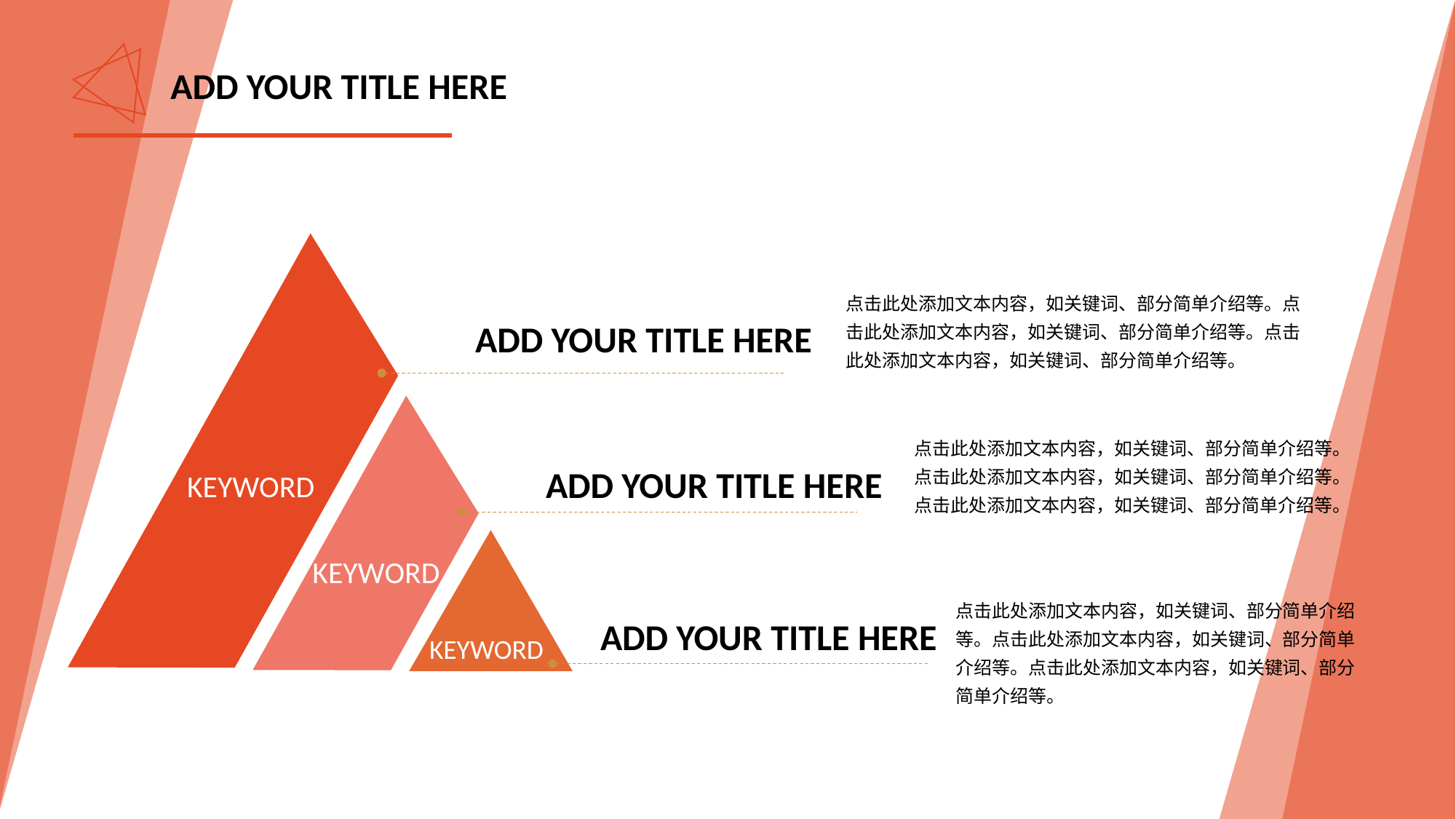

ADD YOUR TITLE HERE
点击此处添加文本内容，如关键词、部分简单介绍等。点击此处添加文本内容，如关键词、部分简单介绍等。点击此处添加文本内容，如关键词、部分简单介绍等。
ADD YOUR TITLE HERE

点击此处添加文本内容，如关键词、部分简单介绍等。点击此处添加文本内容，如关键词、部分简单介绍等。点击此处添加文本内容，如关键词、部分简单介绍等。
ADD YOUR TITLE HERE
KEYWORD

KEYWORD
点击此处添加文本内容，如关键词、部分简单介绍等。点击此处添加文本内容，如关键词、部分简单介绍等。点击此处添加文本内容，如关键词、部分简单介绍等。
ADD YOUR TITLE HERE
KEYWORD